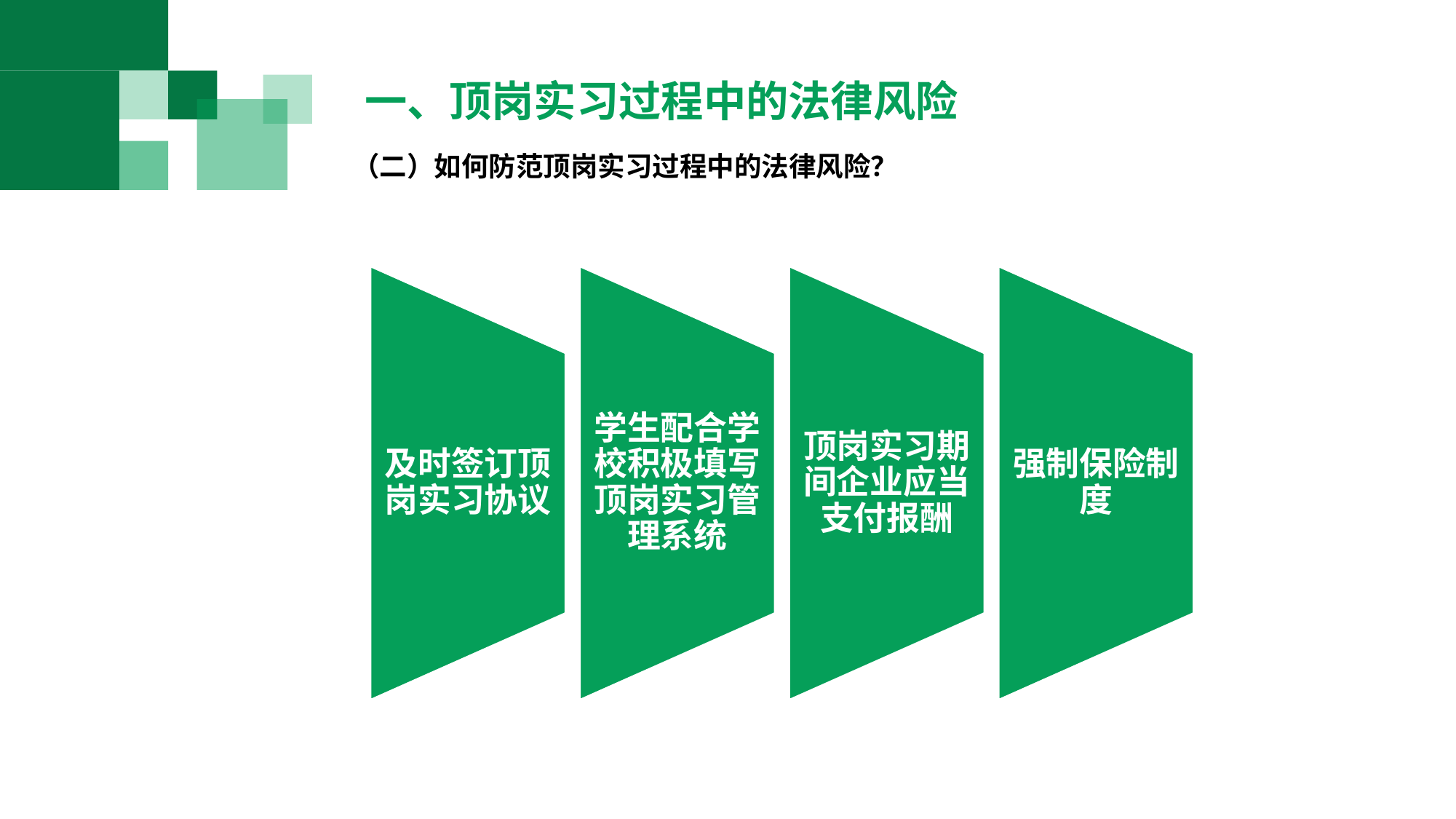

一、顶岗实习过程中的法律风险

（二）如何防范顶岗实习过程中的法律风险？
及时签订顶岗实习协议
学生配合学校积极填写顶岗实习管理系统
顶岗实习期间企业应当支付报酬
强制保险制度